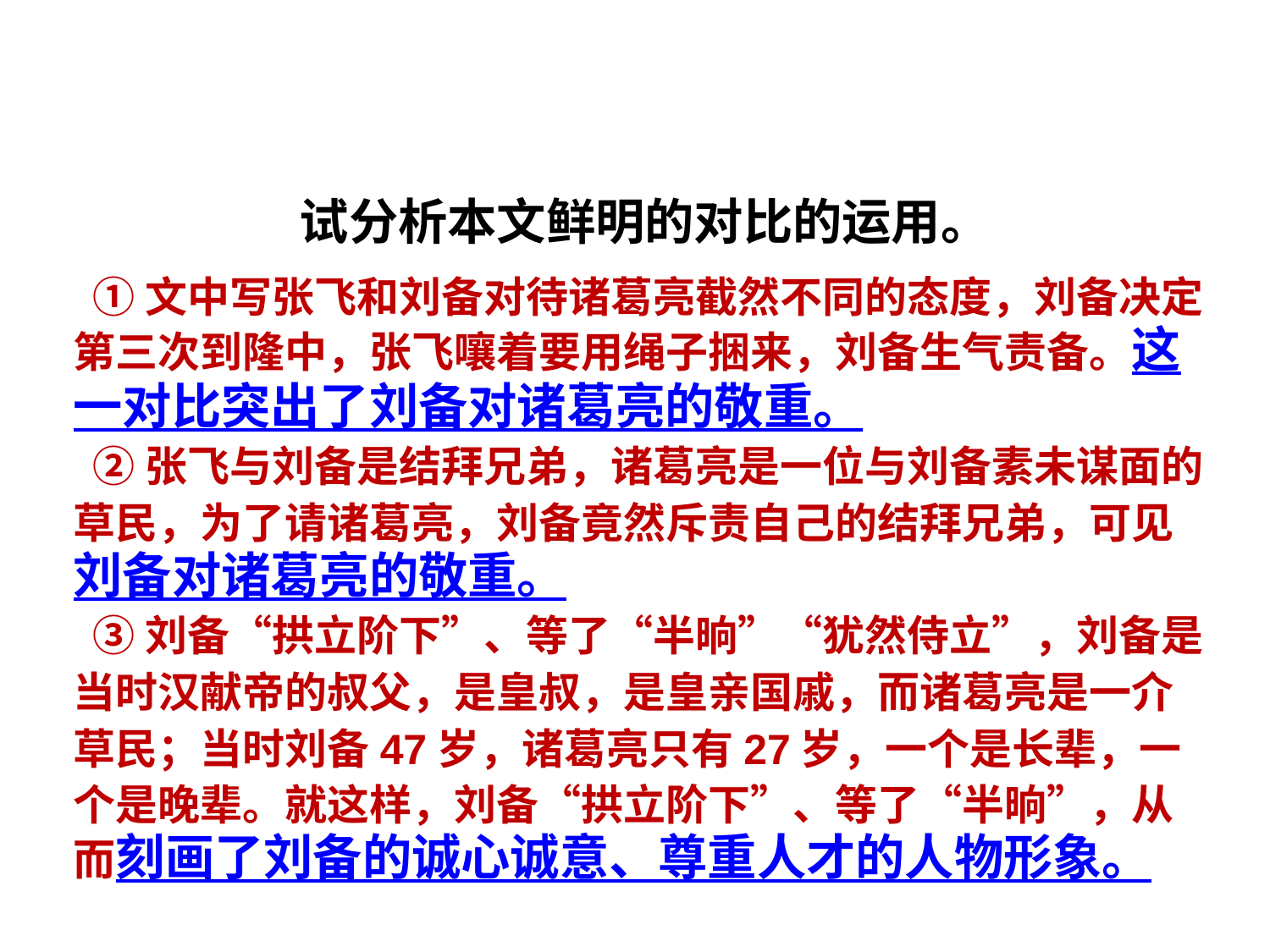

试分析本文鲜明的对比的运用。
  ①文中写张飞和刘备对待诸葛亮截然不同的态度，刘备决定第三次到隆中，张飞嚷着要用绳子捆来，刘备生气责备。这一对比突出了刘备对诸葛亮的敬重。
  ②张飞与刘备是结拜兄弟，诸葛亮是一位与刘备素未谋面的草民，为了请诸葛亮，刘备竟然斥责自己的结拜兄弟，可见刘备对诸葛亮的敬重。
  ③刘备“拱立阶下”、等了“半晌”“犹然侍立”，刘备是当时汉献帝的叔父，是皇叔，是皇亲国戚，而诸葛亮是一介草民；当时刘备47岁，诸葛亮只有27岁，一个是长辈，一个是晚辈。就这样，刘备“拱立阶下”、等了“半晌”，从而刻画了刘备的诚心诚意、尊重人才的人物形象。